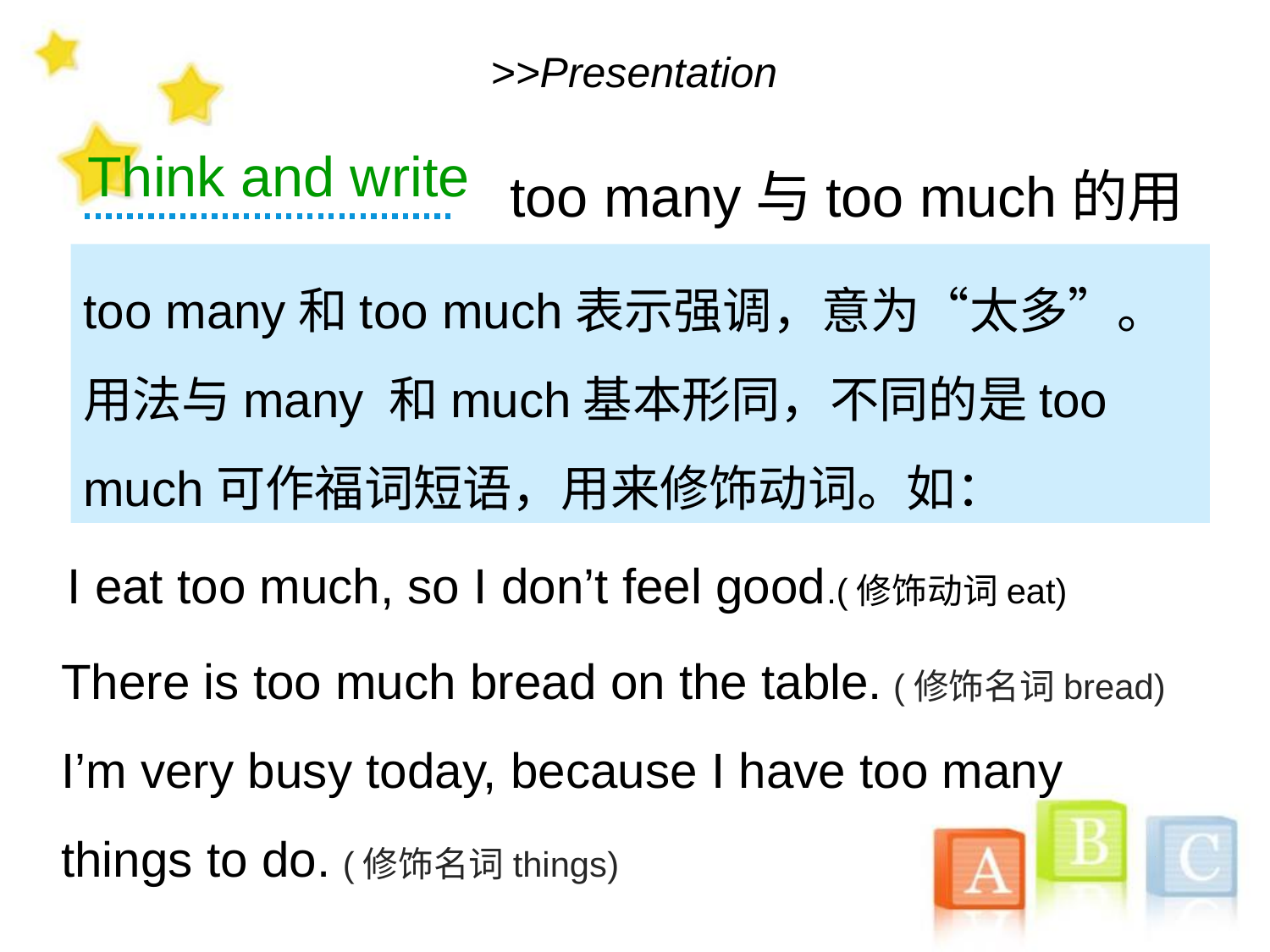

# >>Presentation
too many与too much的用法
Think and write
too many和too much表示强调，意为“太多”。用法与many 和much基本形同，不同的是too much可作福词短语，用来修饰动词。如：
I eat too much, so I don’t feel good.(修饰动词eat)
There is too much bread on the table. (修饰名词bread)
I’m very busy today, because I have too many
things to do. (修饰名词things)